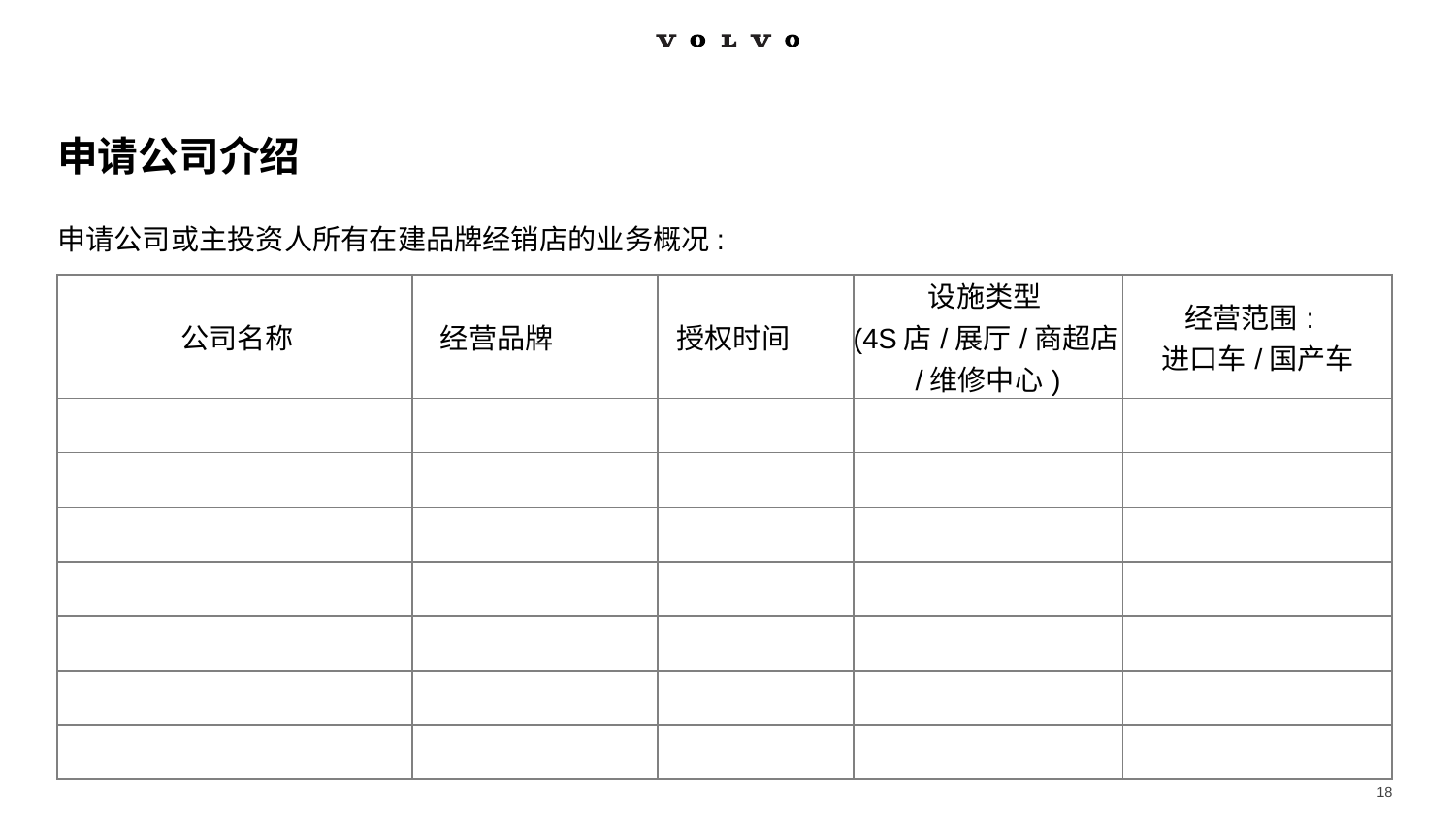

# 申请公司介绍
申请公司或主投资人所有在建品牌经销店的业务概况:

| 公司名称 | 经营品牌 | 授权时间 | 设施类型 (4S店/展厅/商超店/维修中心) | 经营范围: 进口车/国产车 |
| --- | --- | --- | --- | --- |
|  |  |  |  |  |
|  |  |  |  |  |
|  |  |  |  |  |
|  |  |  |  |  |
|  |  |  |  |  |
|  |  |  |  |  |
|  |  |  |  |  |
18